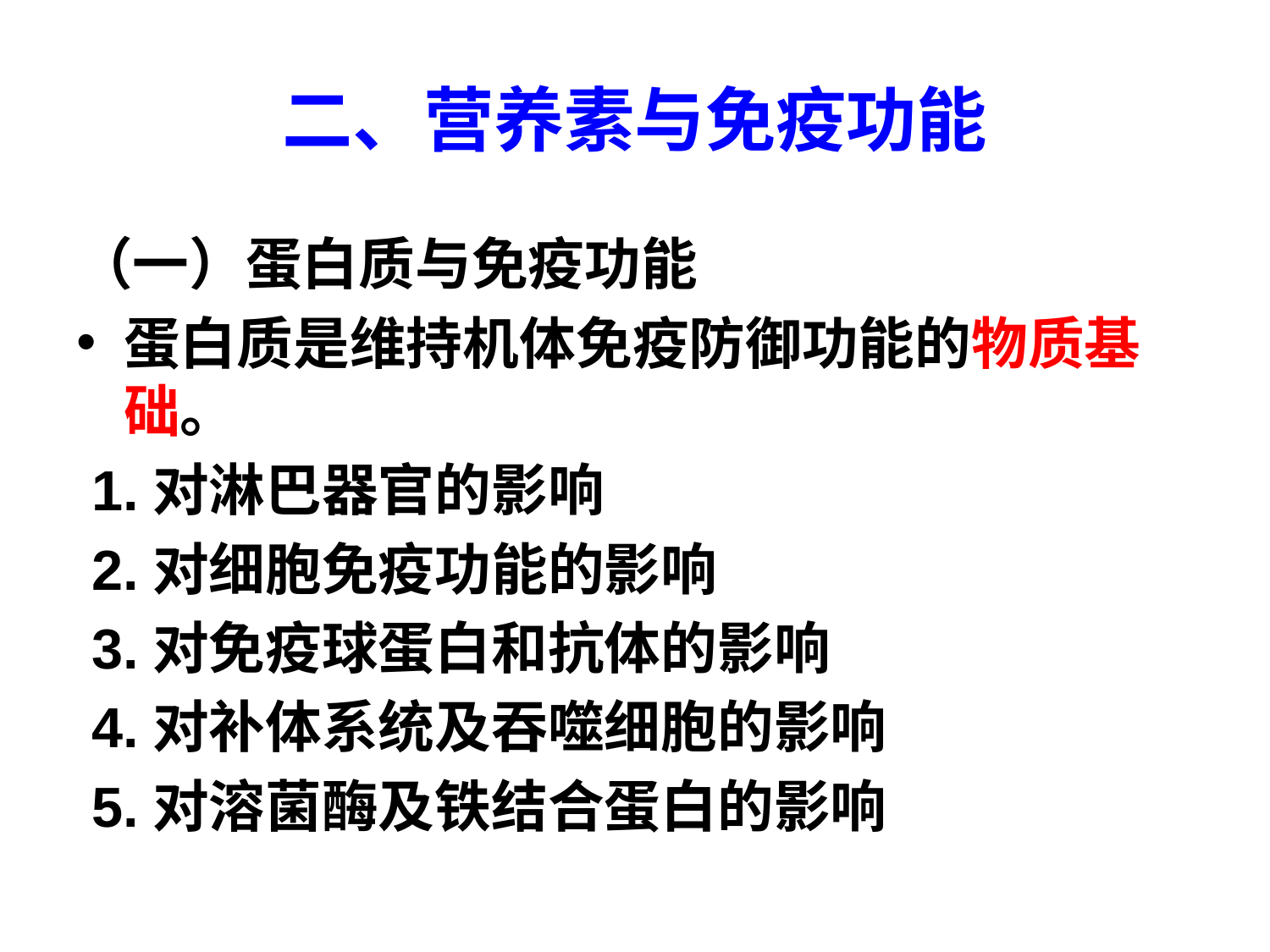

# 二、营养素与免疫功能
（一）蛋白质与免疫功能
蛋白质是维持机体免疫防御功能的物质基础。
 1.对淋巴器官的影响
 2.对细胞免疫功能的影响
 3.对免疫球蛋白和抗体的影响
 4.对补体系统及吞噬细胞的影响
 5.对溶菌酶及铁结合蛋白的影响